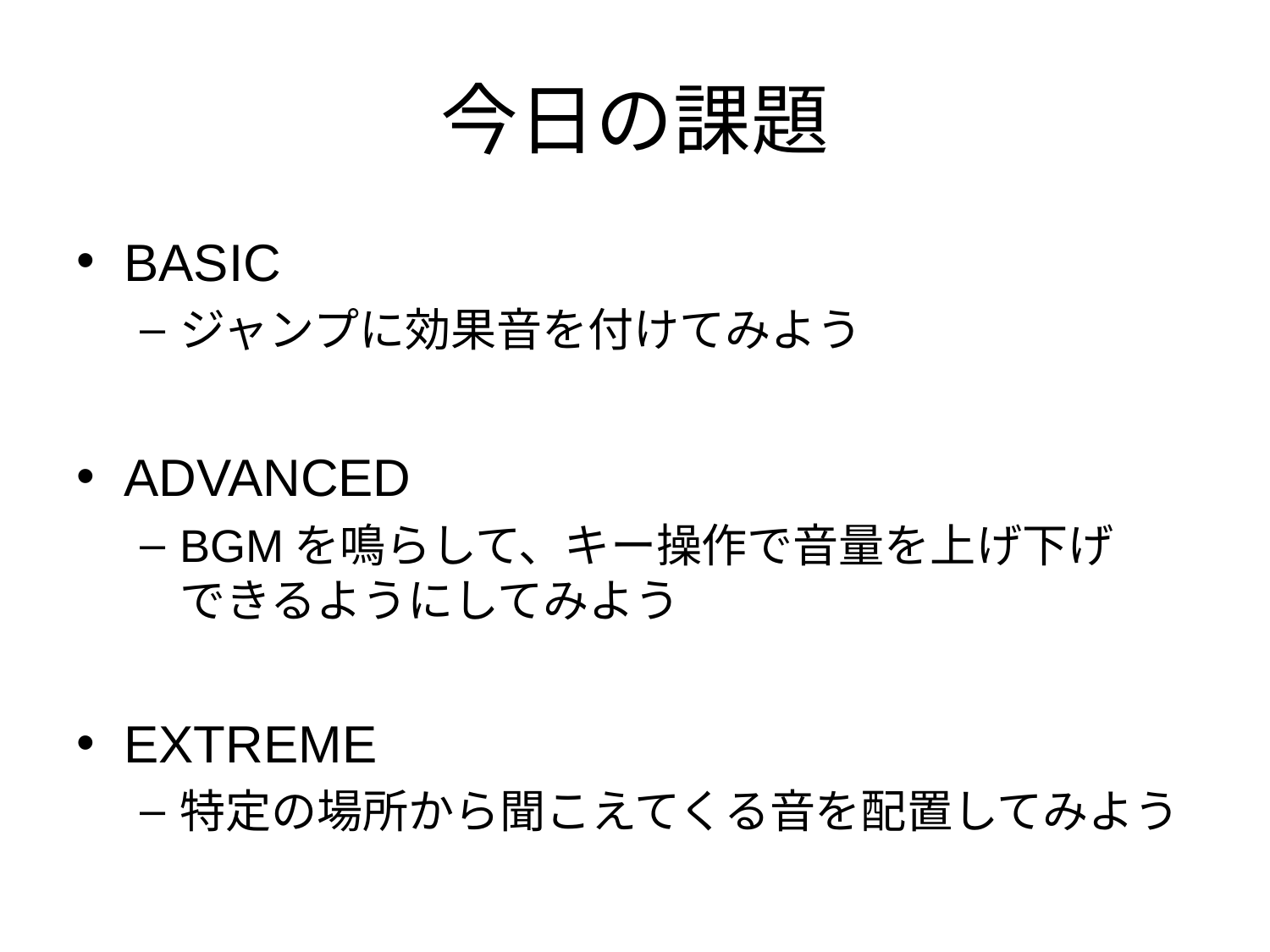

# 今日の課題
BASIC
ジャンプに効果音を付けてみよう

ADVANCED
BGMを鳴らして、キー操作で音量を上げ下げ
できるようにしてみよう

EXTREME
特定の場所から聞こえてくる音を配置してみよう